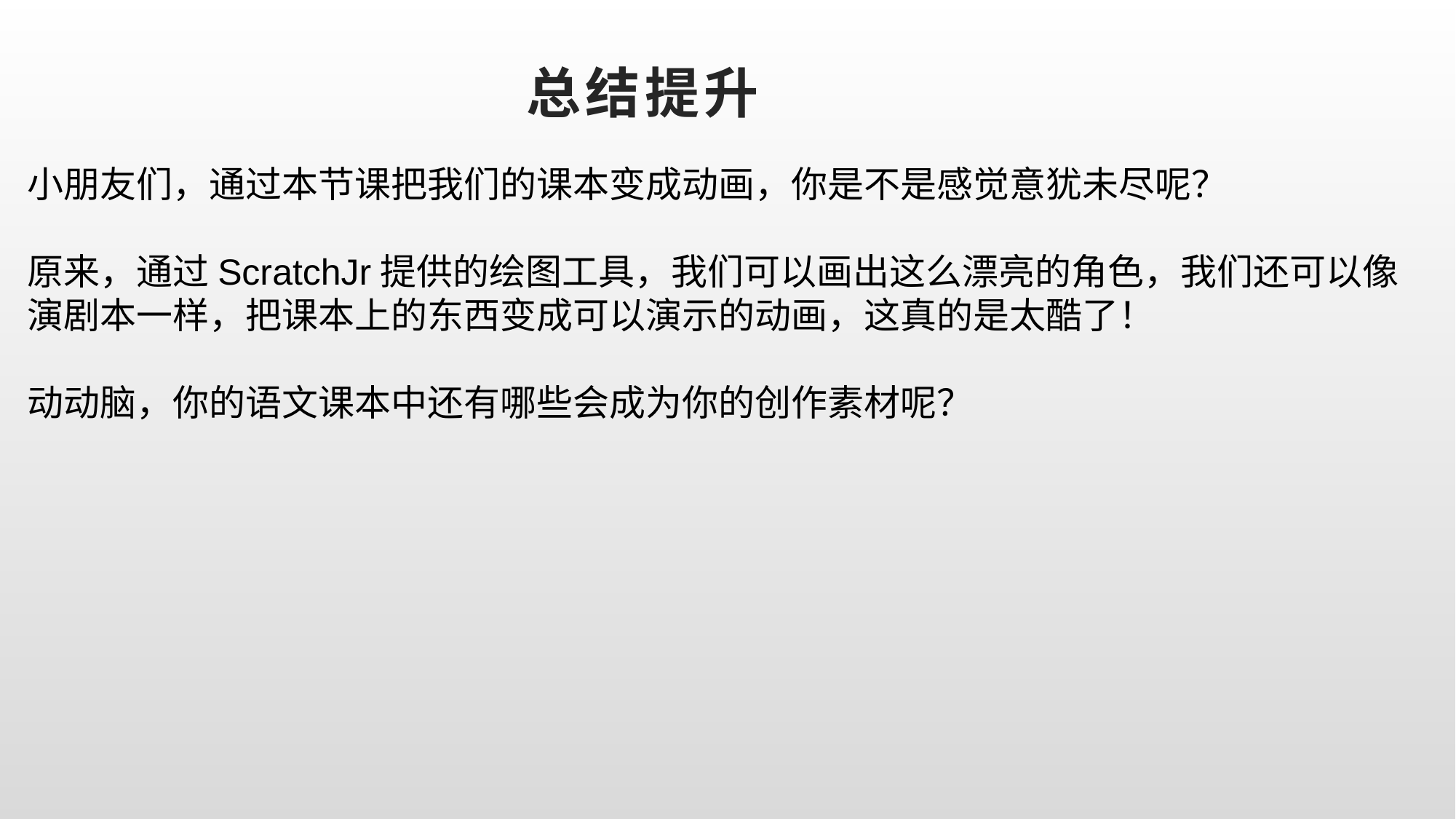

# 总结提升
小朋友们，通过本节课把我们的课本变成动画，你是不是感觉意犹未尽呢？

原来，通过ScratchJr提供的绘图工具，我们可以画出这么漂亮的角色，我们还可以像演剧本一样，把课本上的东西变成可以演示的动画，这真的是太酷了！

动动脑，你的语文课本中还有哪些会成为你的创作素材呢？